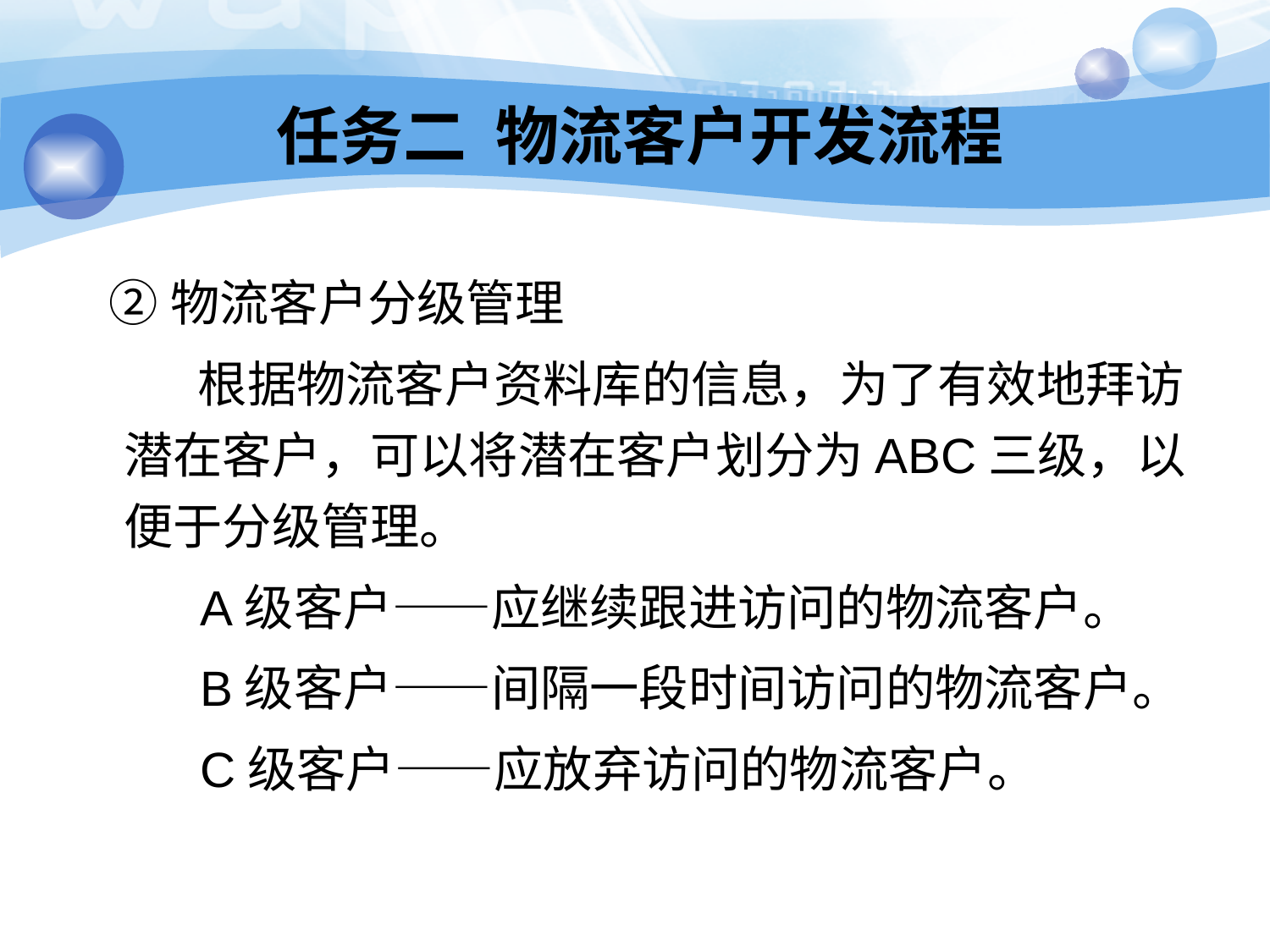

# 任务二  物流客户开发流程
   ②物流客户分级管理
          根据物流客户资料库的信息，为了有效地拜访潜在客户，可以将潜在客户划分为ABC三级，以便于分级管理。
         A级客户——应继续跟进访问的物流客户。
         B级客户——间隔一段时间访问的物流客户。
         C级客户——应放弃访问的物流客户。